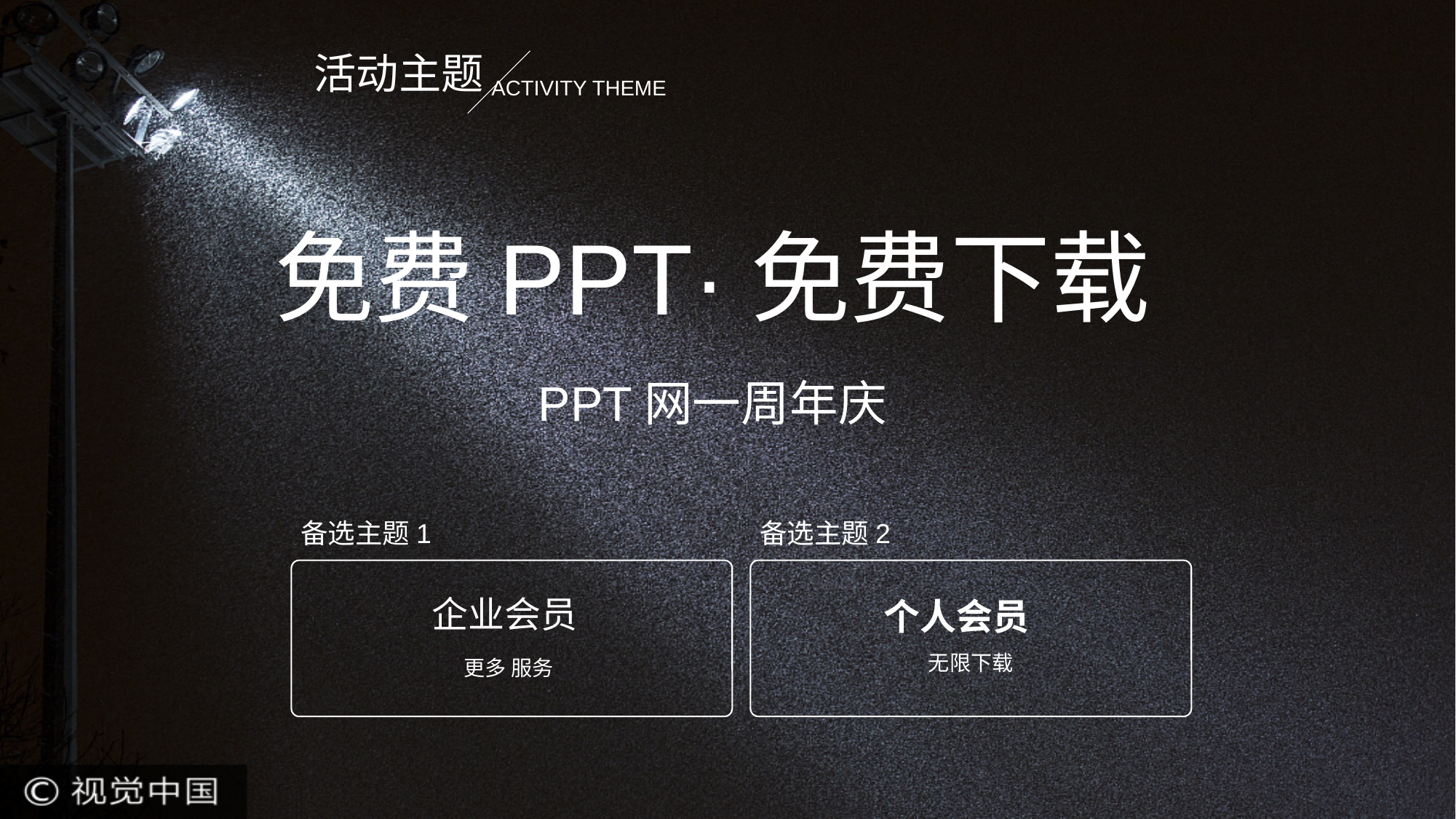

活动主题
ACTIVITY THEME
免费PPT·免费下载
PPT网一周年庆
备选主题1
备选主题2

企业会员
更多 服务

个人会员
无限下载